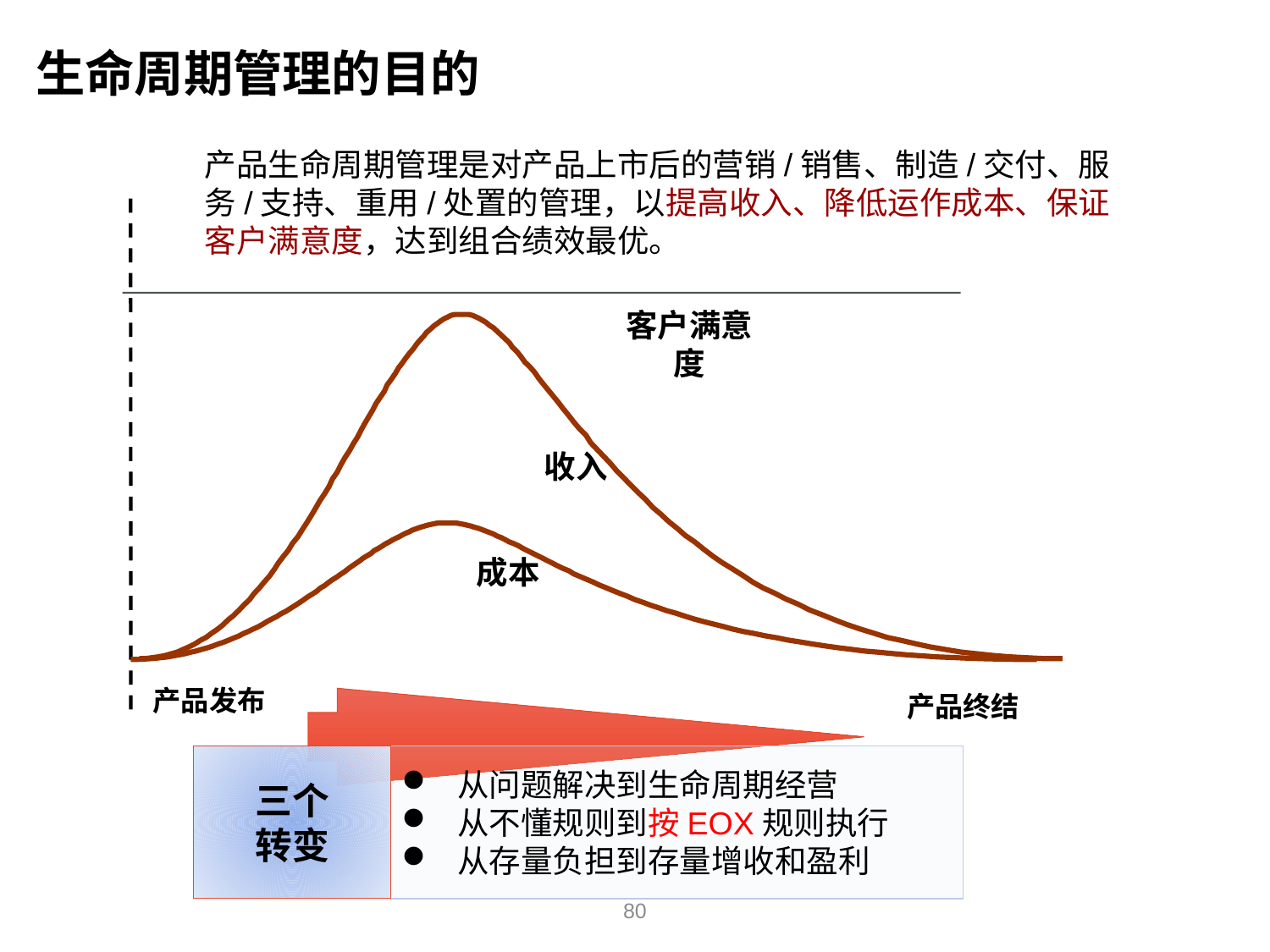

生命周期管理的目的
产品生命周期管理是对产品上市后的营销/销售、制造/交付、服务/支持、重用/处置的管理，以提高收入、降低运作成本、保证客户满意度，达到组合绩效最优。

客户满意度

收入

成本
产品发布
产品终结

三个
转变
从问题解决到生命周期经营
从不懂规则到按EOX规则执行
从存量负担到存量增收和盈利
80